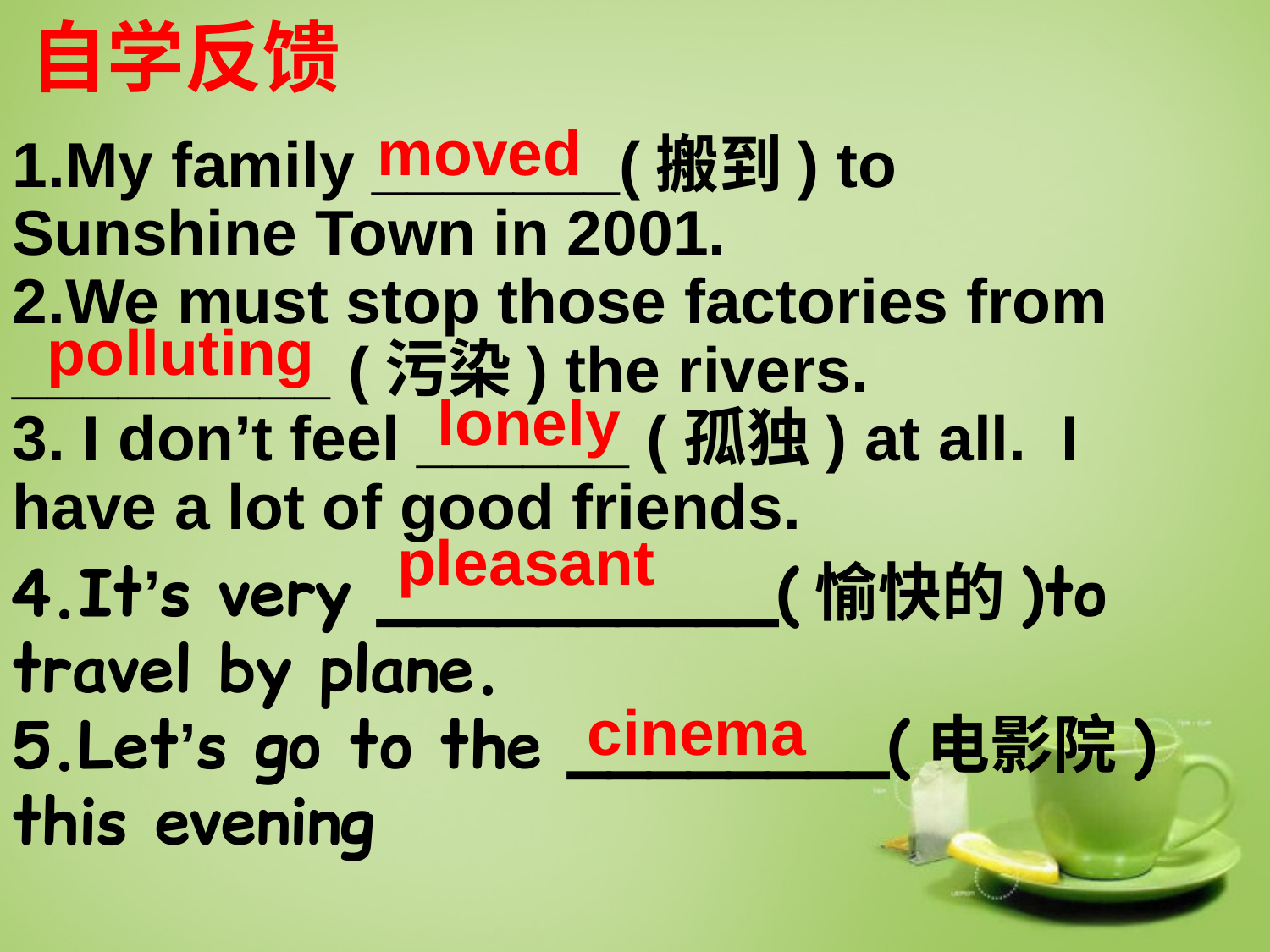

自学反馈
moved
1.My family _______(搬到) to Sunshine Town in 2001.
2.We must stop those factories from _________ (污染) the rivers.
3. I don’t feel ______ (孤独) at all.  I have a lot of good friends.
polluting
lonely
pleasant
4.It’s very __________(愉快的)to travel by plane.
5.Let’s go to the ________(电影院) this evening
cinema